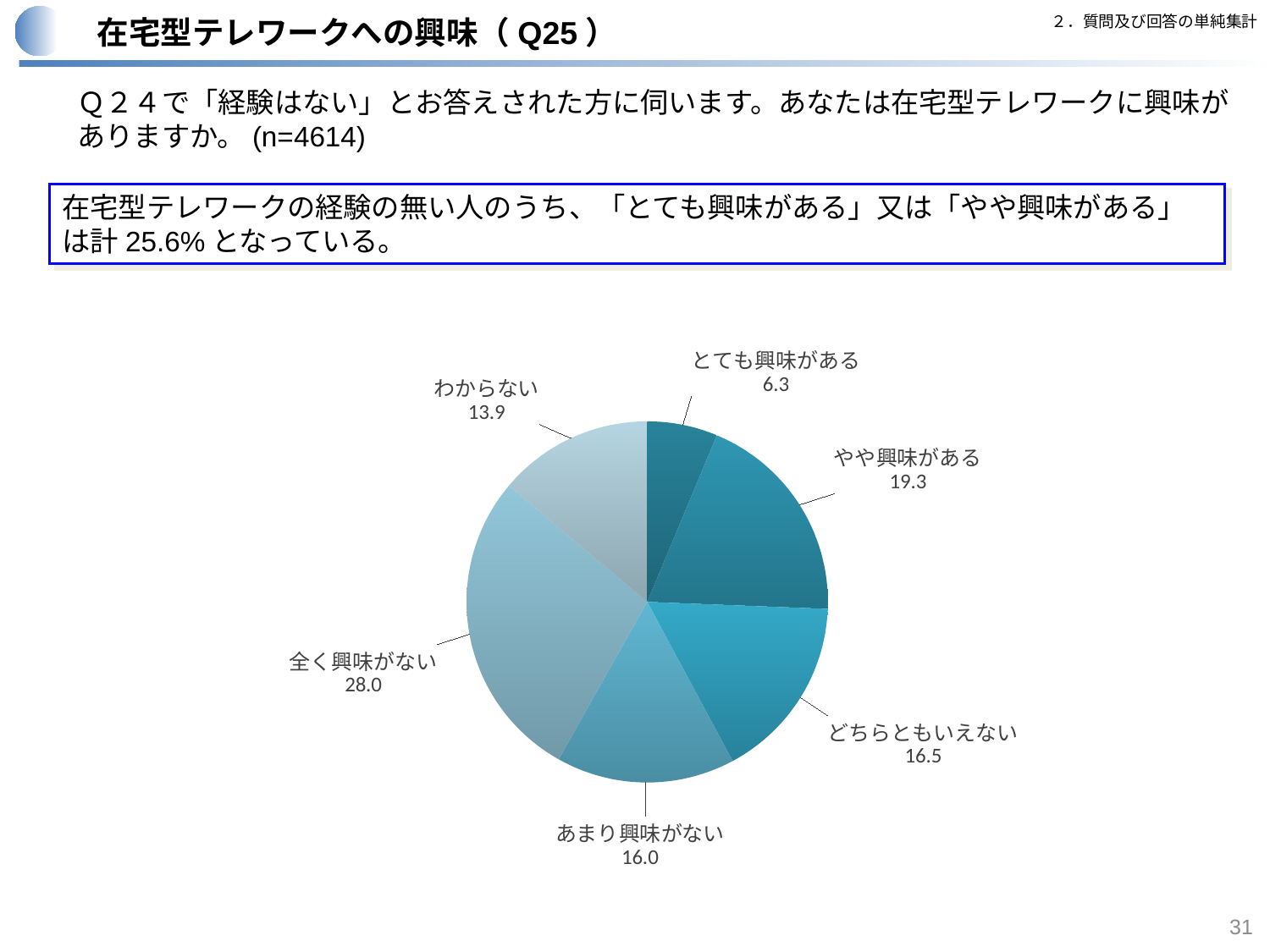

２．質問及び回答の単純集計

在宅型テレワークへの興味（Q25）

Ｑ２４で「経験はない」とお答えされた方に伺います。あなたは在宅型テレワークに興味がありますか。(n=4614)
在宅型テレワークの経験の無い人のうち、「とても興味がある」又は「やや興味がある」は計25.6%となっている。

### Chart

| Category |  |
|---|---|
| とても興味がある | 6.306892067620286 |
| やや興味がある | 19.310793237971392 |
| どちらともいえない | 16.536627654963155 |
| あまり興味がない | 15.99479843953186 |
| 全く興味がない | 27.958387516254877 |
| わからない | 13.89250108365843 |
31